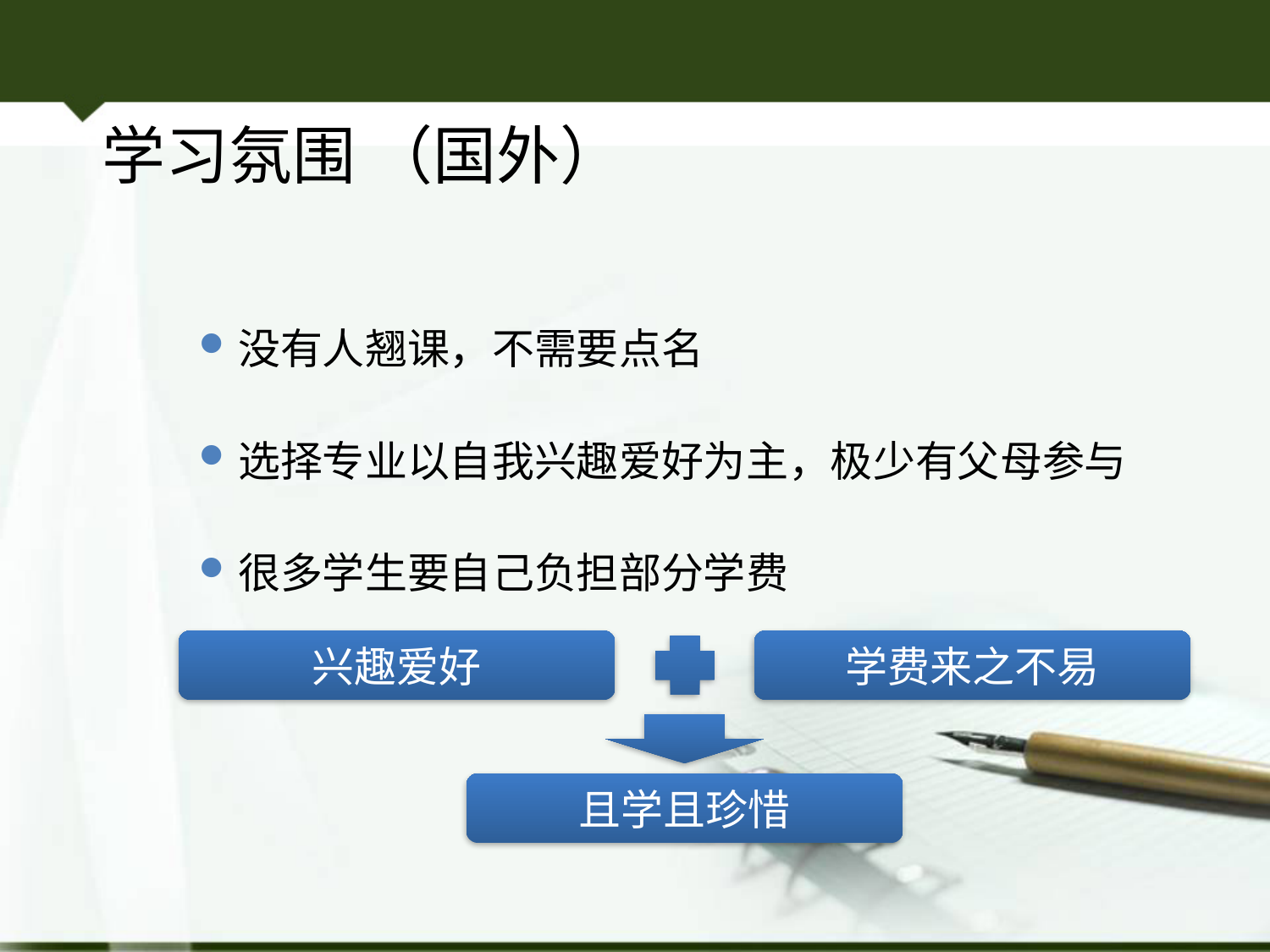

学习氛围 （国外）
没有人翘课，不需要点名
选择专业以自我兴趣爱好为主，极少有父母参与
很多学生要自己负担部分学费

兴趣爱好
学费来之不易

且学且珍惜